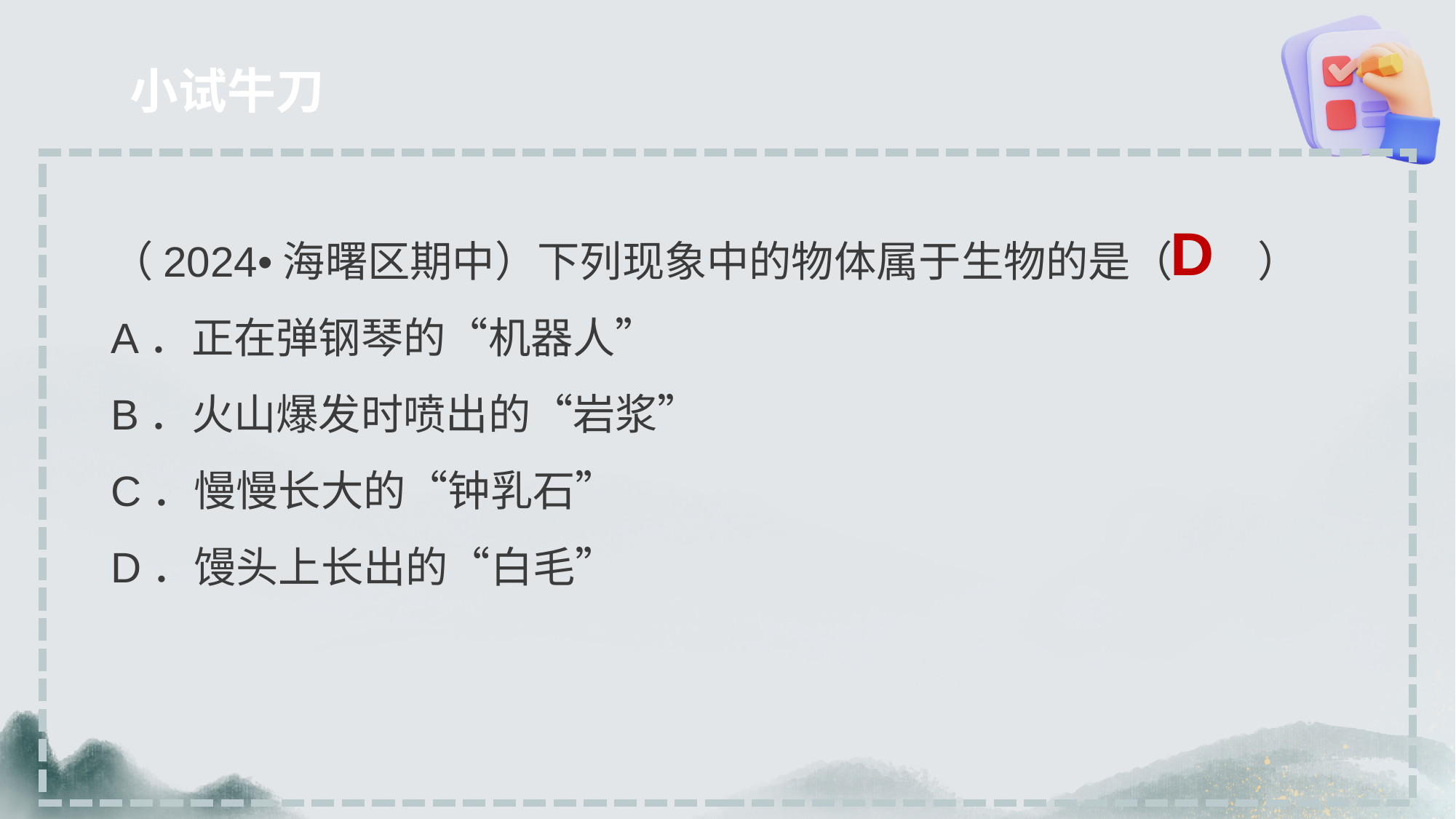

小试牛刀

（2024•海曙区期中）下列现象中的物体属于生物的是（　　）
A．正在弹钢琴的“机器人”
B．火山爆发时喷出的“岩浆”
C．慢慢长大的“钟乳石”
D．馒头上长出的“白毛”

D